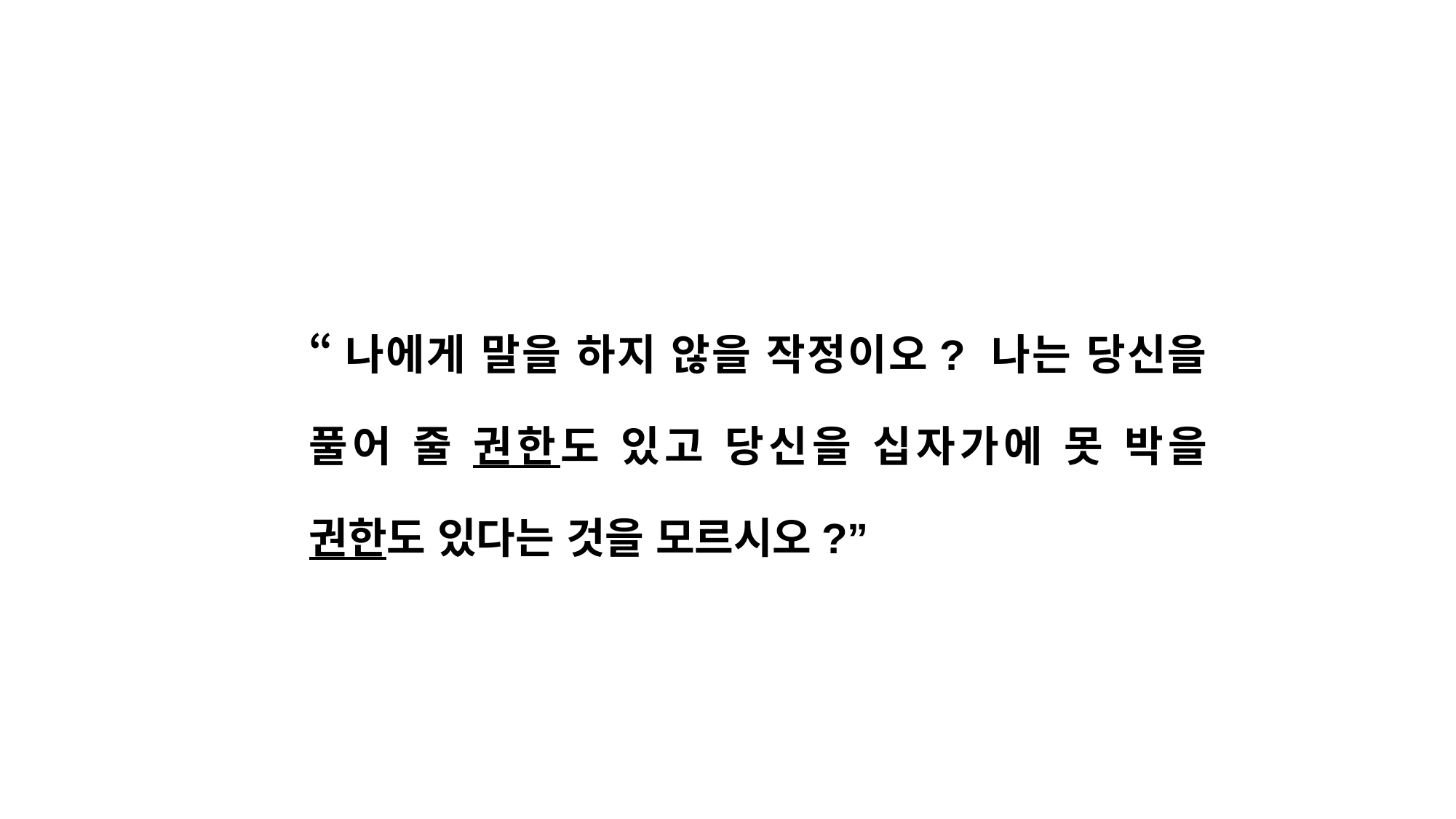

“나에게 말을 하지 않을 작정이오? 나는 당신을 풀어 줄 권한도 있고 당신을 십자가에 못 박을 권한도 있다는 것을 모르시오?”